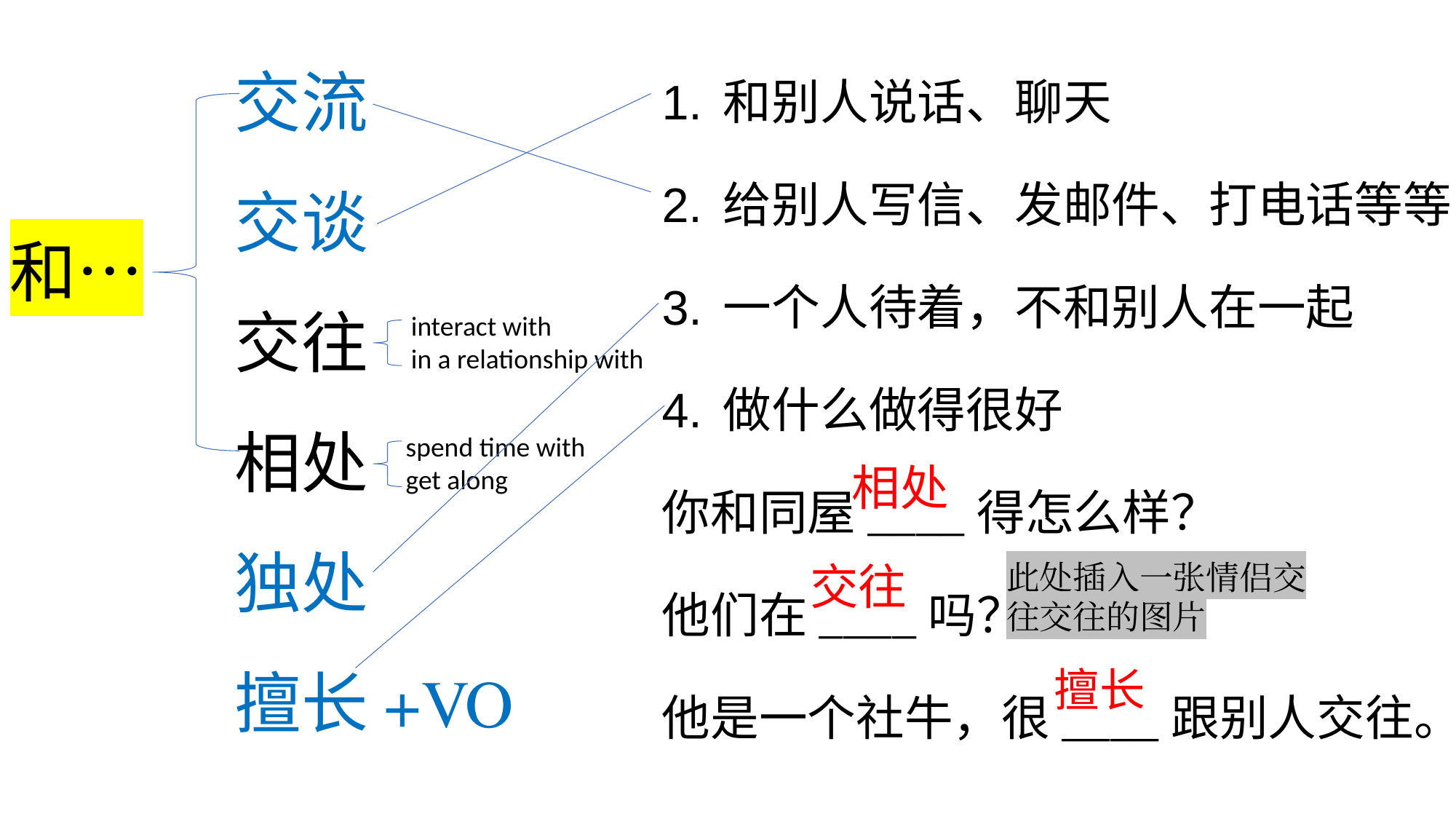

# 交流 交谈 交往 相处 独处 擅长+VO
和别人说话、聊天
给别人写信、发邮件、打电话等等
一个人待着，不和别人在一起
做什么做得很好
你和同屋____得怎么样？
他们在____吗？
他是一个社牛，很____跟别人交往。

和…

interact with
in a relationship with

spend time with
get along

相处
交往
此处插入一张情侣交往交往的图片
擅长